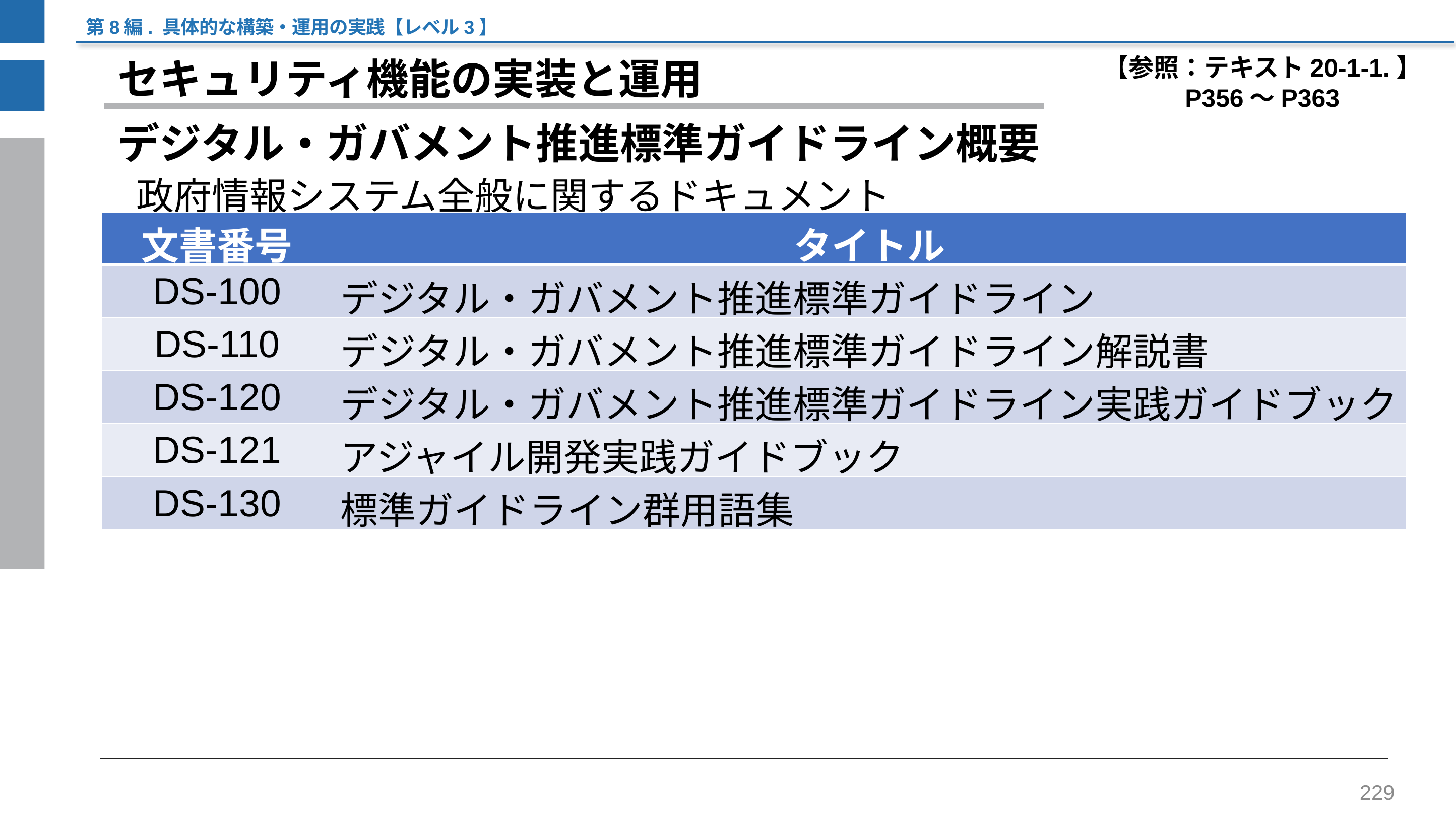

第8編. 具体的な構築・運用の実践【レベル3】
【参照：テキスト20-1-1.】
P356～P363
セキュリティ機能の実装と運用
デジタル・ガバメント推進標準ガイドライン概要
政府情報システム全般に関するドキュメント

| 文書番号 | タイトル |
| --- | --- |
| DS-100 | デジタル・ガバメント推進標準ガイドライン |
| DS-110 | デジタル・ガバメント推進標準ガイドライン解説書 |
| DS-120 | デジタル・ガバメント推進標準ガイドライン実践ガイドブック |
| DS-121 | アジャイル開発実践ガイドブック |
| DS-130 | 標準ガイドライン群用語集 |
229